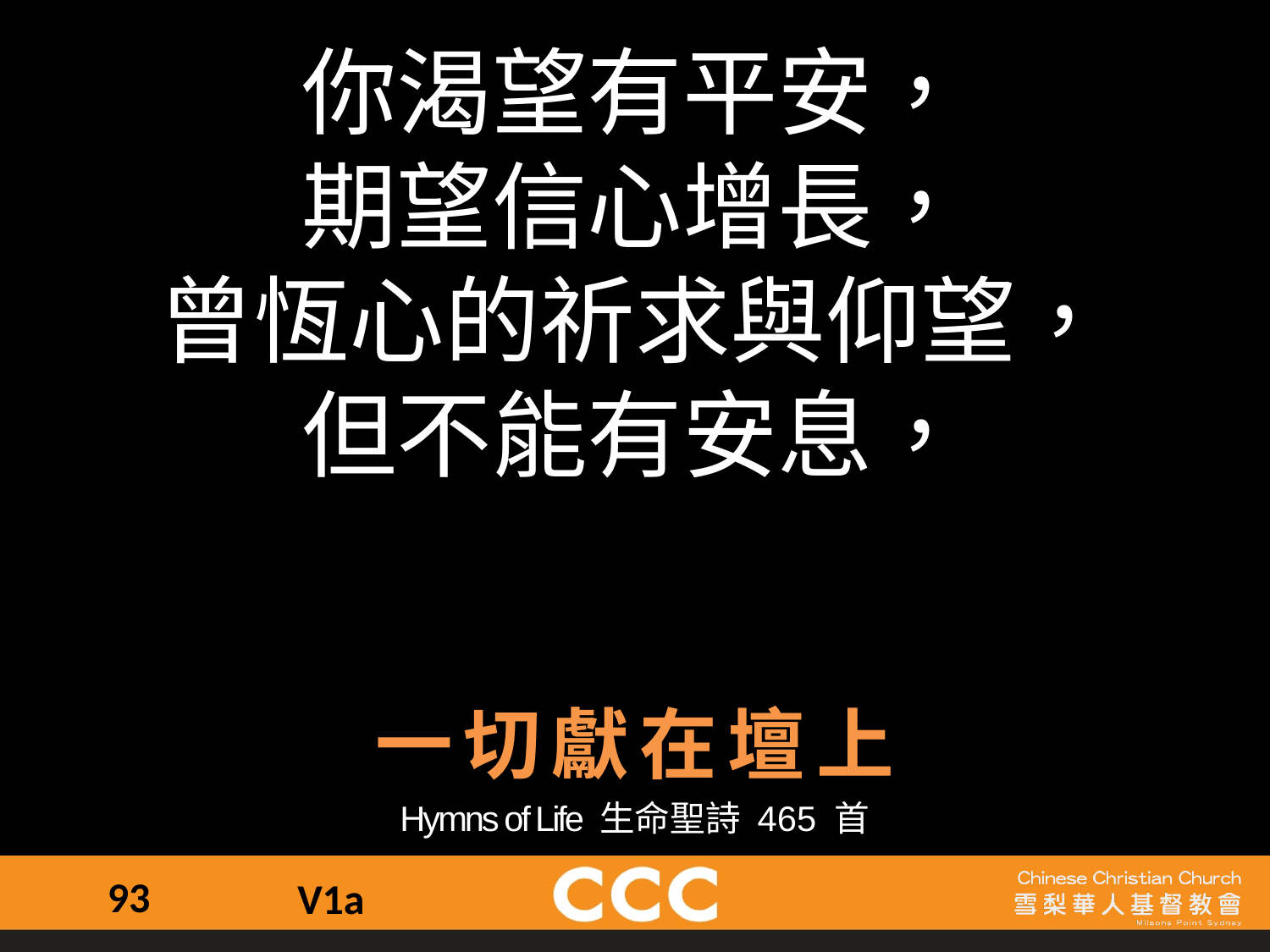

你渴望有平安，
期望信心增長，
曾恆心的祈求與仰望，
但不能有安息，
一切獻在壇上
Hymns of Life 生命聖詩 465 首
93
V1a